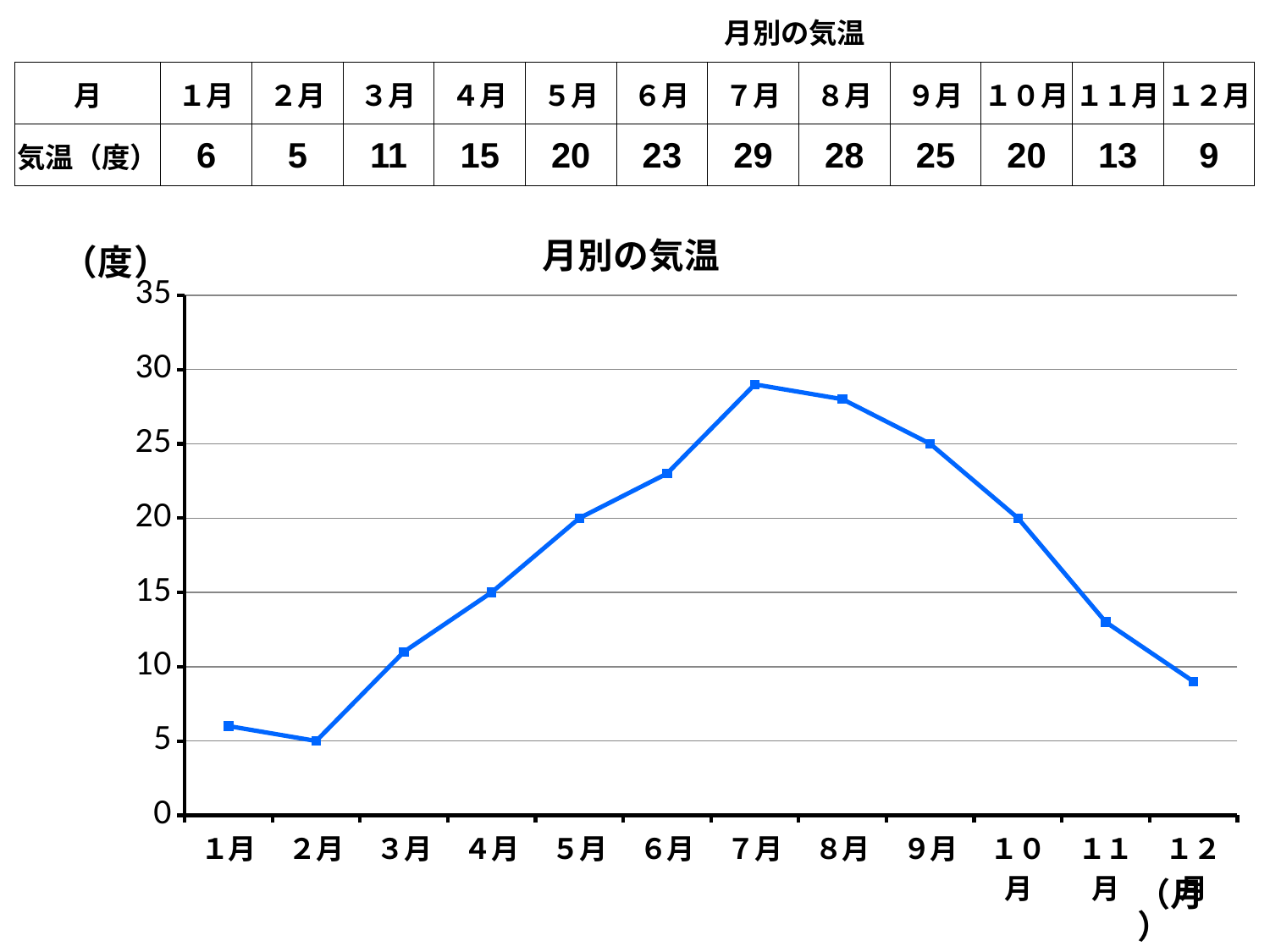

|  | 月別の気温 |  |  |  |  |  |  |  |  |  |  |  |
| --- | --- | --- | --- | --- | --- | --- | --- | --- | --- | --- | --- | --- |
| 月 | １月 | ２月 | ３月 | ４月 | ５月 | ６月 | ７月 | ８月 | ９月 | １０月 | １１月 | １２月 |
| 気温（度） | 6 | 5 | 11 | 15 | 20 | 23 | 29 | 28 | 25 | 20 | 13 | 9 |

### Chart: 月別の気温

| Category |  |
|---|---|
| １月 | 6.0 |
| ２月 | 5.0 |
| ３月 | 11.0 |
| ４月 | 15.0 |
| ５月 | 20.0 |
| ６月 | 23.0 |
| ７月 | 29.0 |
| ８月 | 28.0 |
| ９月 | 25.0 |
| １０月 | 20.0 |
| １１月 | 13.0 |
| １２月 | 9.0 |